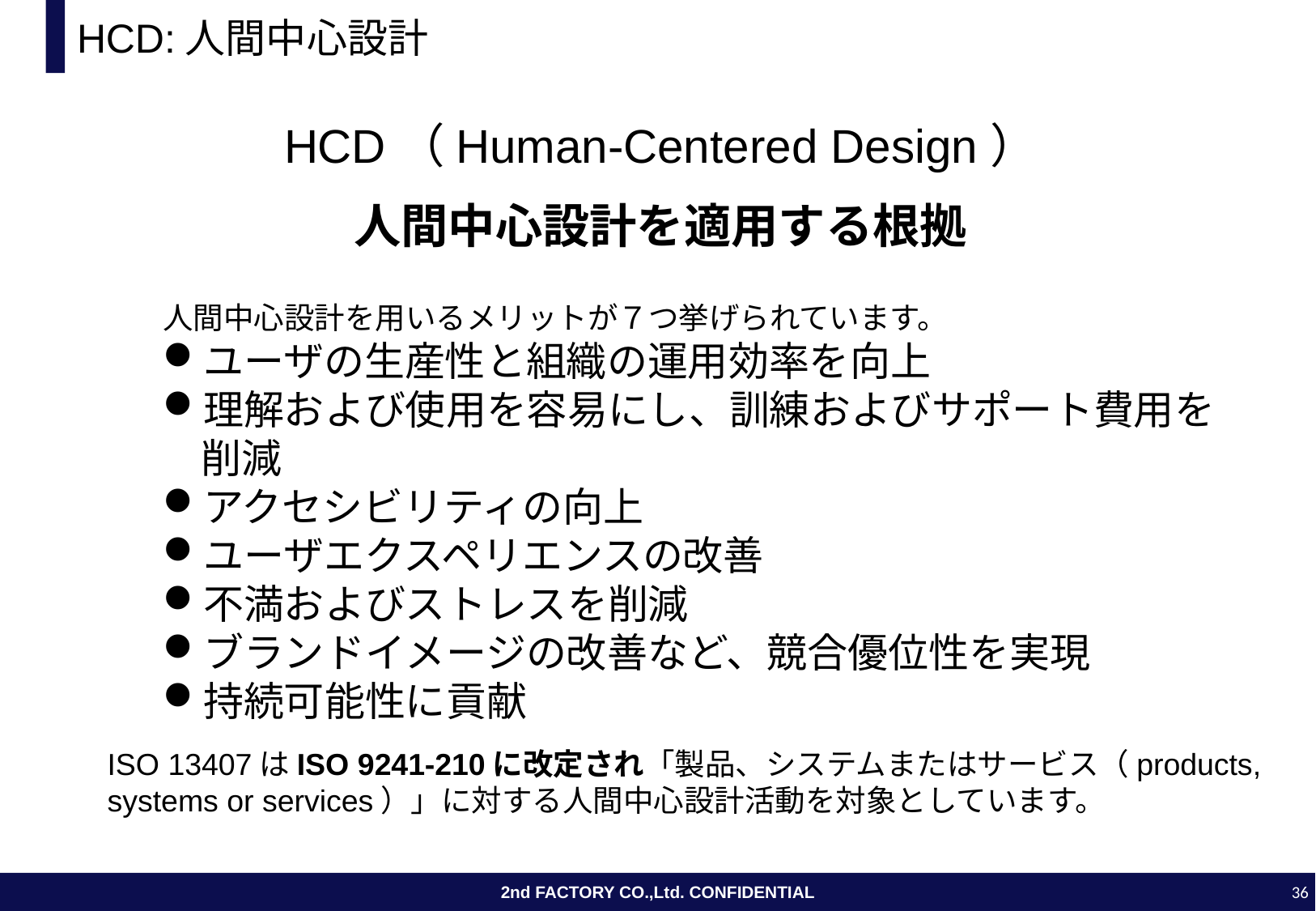

# HCD:人間中心設計
HCD（Human-Centered Design）
人間中心設計を適用する根拠
人間中心設計を用いるメリットが７つ挙げられています。
ユーザの生産性と組織の運用効率を向上
理解および使用を容易にし、訓練およびサポート費用を削減
アクセシビリティの向上
ユーザエクスペリエンスの改善
不満およびストレスを削減
ブランドイメージの改善など、競合優位性を実現
持続可能性に貢献
ISO 13407はISO 9241-210に改定され「製品、システムまたはサービス（products, systems or services）」に対する人間中心設計活動を対象としています。